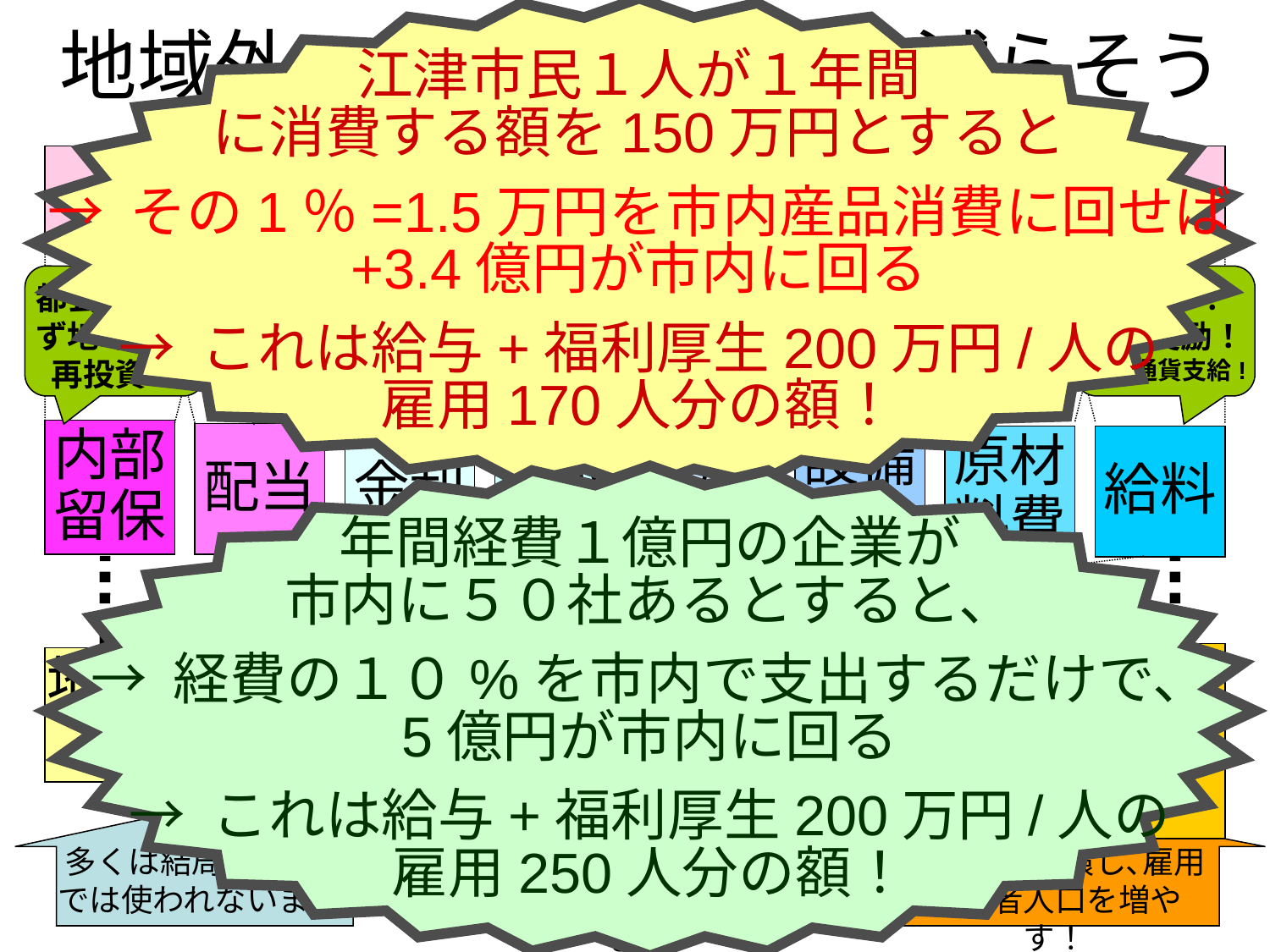

江津市民１人が１年間
に消費する額を150万円とすると
→ その1％=1.5万円を市内産品消費に回せば
+3.4億円が市内に回る
→ これは給与+福利厚生200万円/人の
雇用170人分の額！
地域外に出て行くお金を減らそう
地域外への売り上げを増やし、もっと｢外貨｣を獲得！
売上

都会に預けず地域内に再投資！
地域から資金調達！
地域から資金調達！
地域の自然エネルギー活用!
地域内向けは安く！
地域の業者に発注！
地産地消物々交換を促進！
賃上げ！
兼業奨励！
地域通貨支給!

儲け

コスト

内部留保

配当

金利

光熱費
地代家賃
設備
費
原材料費

給料

年間経費１億円の企業が
市内に５０社あるとすると、
→ 経費の１０%を市内で支出するだけで、
5億円が市内に回る
→ これは給与+福利厚生200万円/人の
雇用250人分の額！

受け取った人が地域内でまた使う
地域外に出て行ってしまう
地域内の誰かの貯金に回る

多くは結局､地域内では使われないまま
地域内で循環し､雇用と若者人口を増やす！
地域内では循環せずに
都会や海外を活性化させる